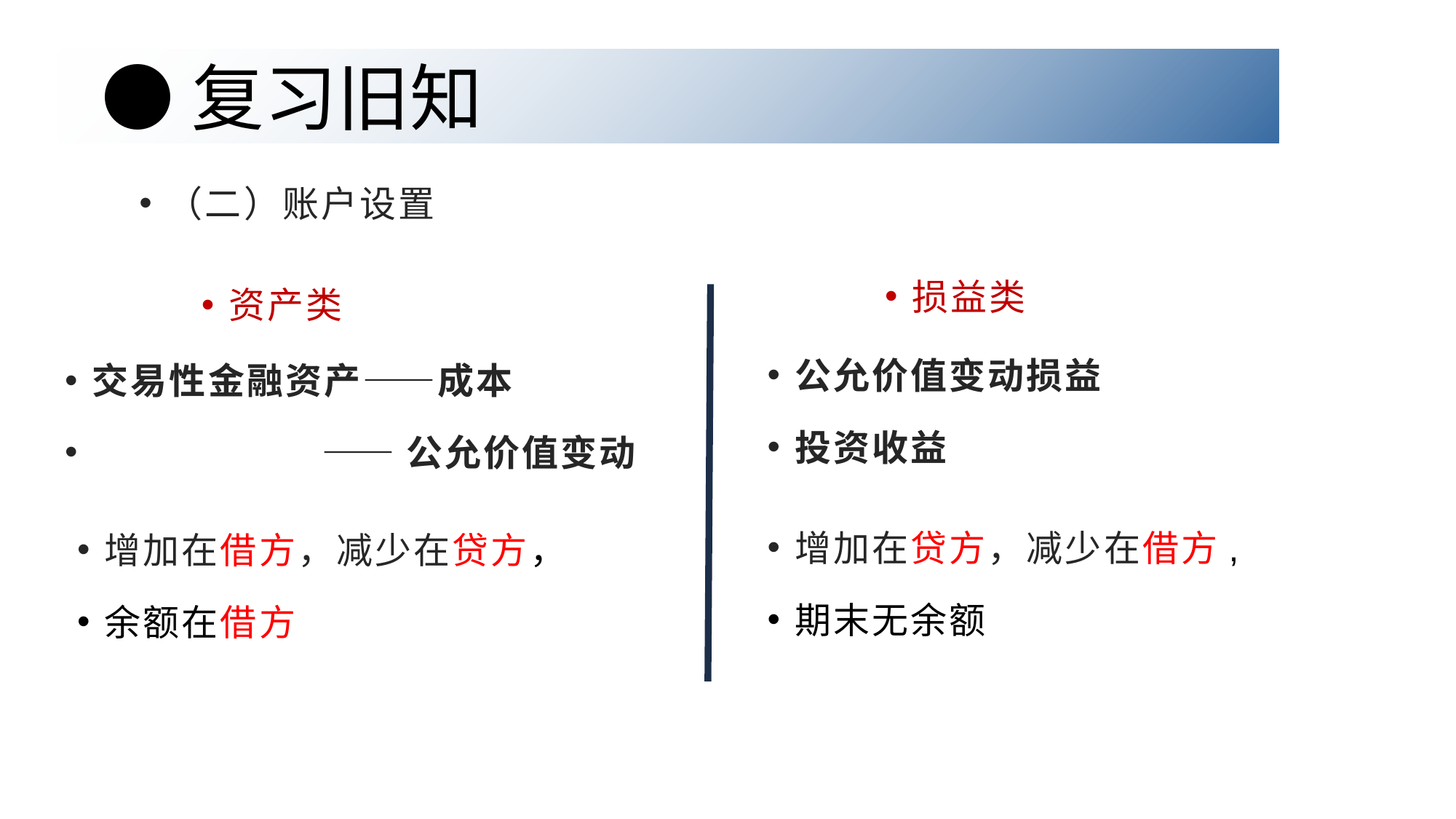

●复习旧知
（二）账户设置
损益类
资产类
公允价值变动损益
投资收益
交易性金融资产——成本
                      ——公允价值变动
增加在贷方，减少在借方,
期末无余额
增加在借方，减少在贷方，
余额在借方